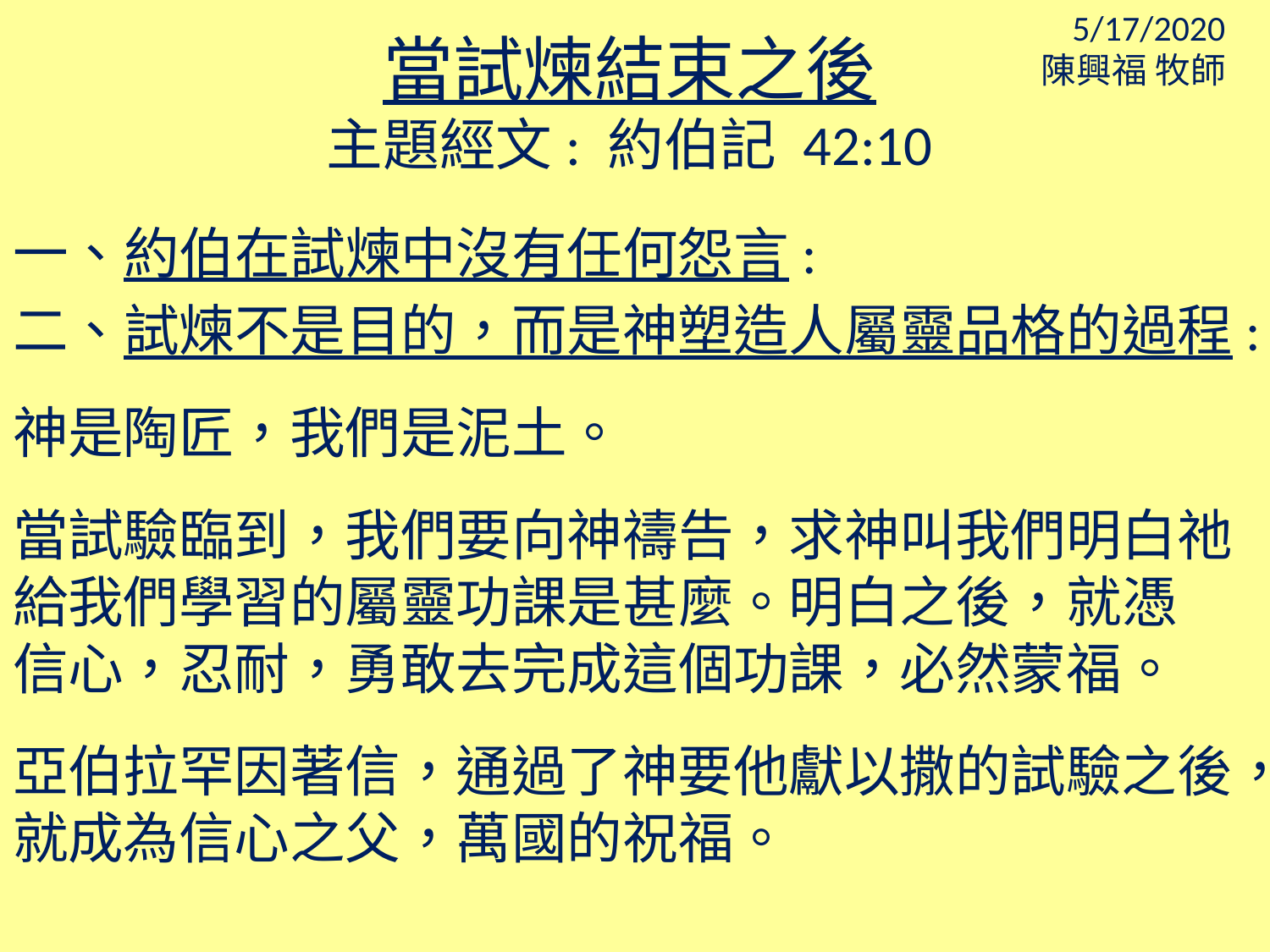

5/17/2020
陳興福 牧師
當試煉結束之後
主題經文: 約伯記 42:10
一、約伯在試煉中沒有任何怨言:
二、試煉不是目的，而是神塑造人屬靈品格的過程:

神是陶匠，我們是泥土。

當試驗臨到，我們要向神禱告，求神叫我們明白祂 給我們學習的屬靈功課是甚麼。明白之後，就憑      信心，忍耐，勇敢去完成這個功課，必然蒙福。

亞伯拉罕因著信，通過了神要他獻以撒的試驗之後，就成為信心之父，萬國的祝福。